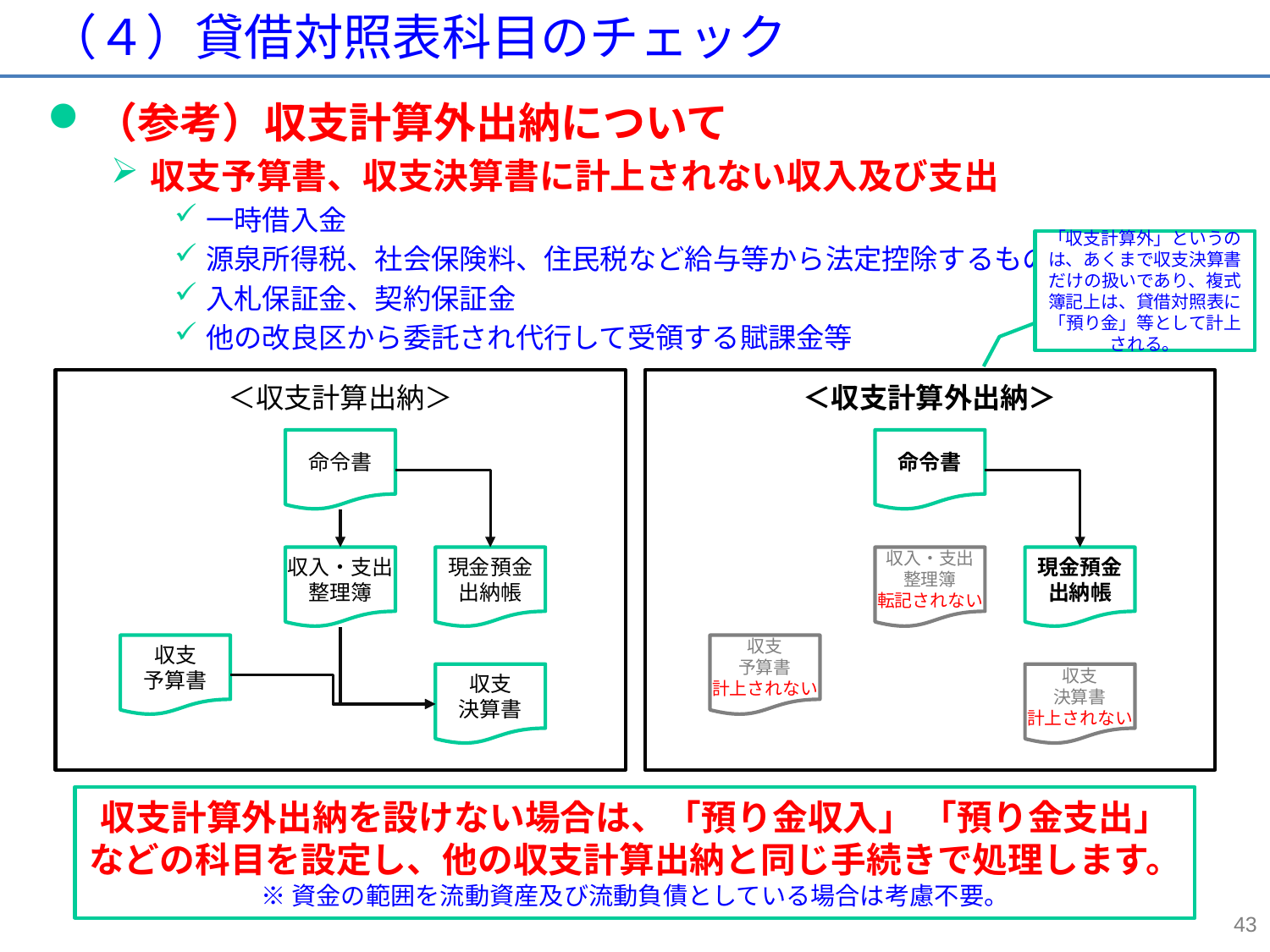

# （４）貸借対照表科目のチェック
（参考）収支計算外出納について
収支予算書、収支決算書に計上されない収入及び支出
一時借入金
源泉所得税、社会保険料、住民税など給与等から法定控除するもの
入札保証金、契約保証金
他の改良区から委託され代行して受領する賦課金等
「収支計算外」というのは、あくまで収支決算書だけの扱いであり、複式簿記上は、貸借対照表に「預り金」等として計上される。

＜収支計算出納＞
＜収支計算外出納＞
命令書
命令書
収入・支出
整理簿
現金預金
出納帳
収入・支出
整理簿
転記されない
現金預金
出納帳
収支
予算書
収支
予算書
計上されない
収支
決算書
収支
決算書
計上されない
収支計算外出納を設けない場合は、「預り金収入」 「預り金支出」 などの科目を設定し、他の収支計算出納と同じ手続きで処理します。
※資金の範囲を流動資産及び流動負債としている場合は考慮不要。
43